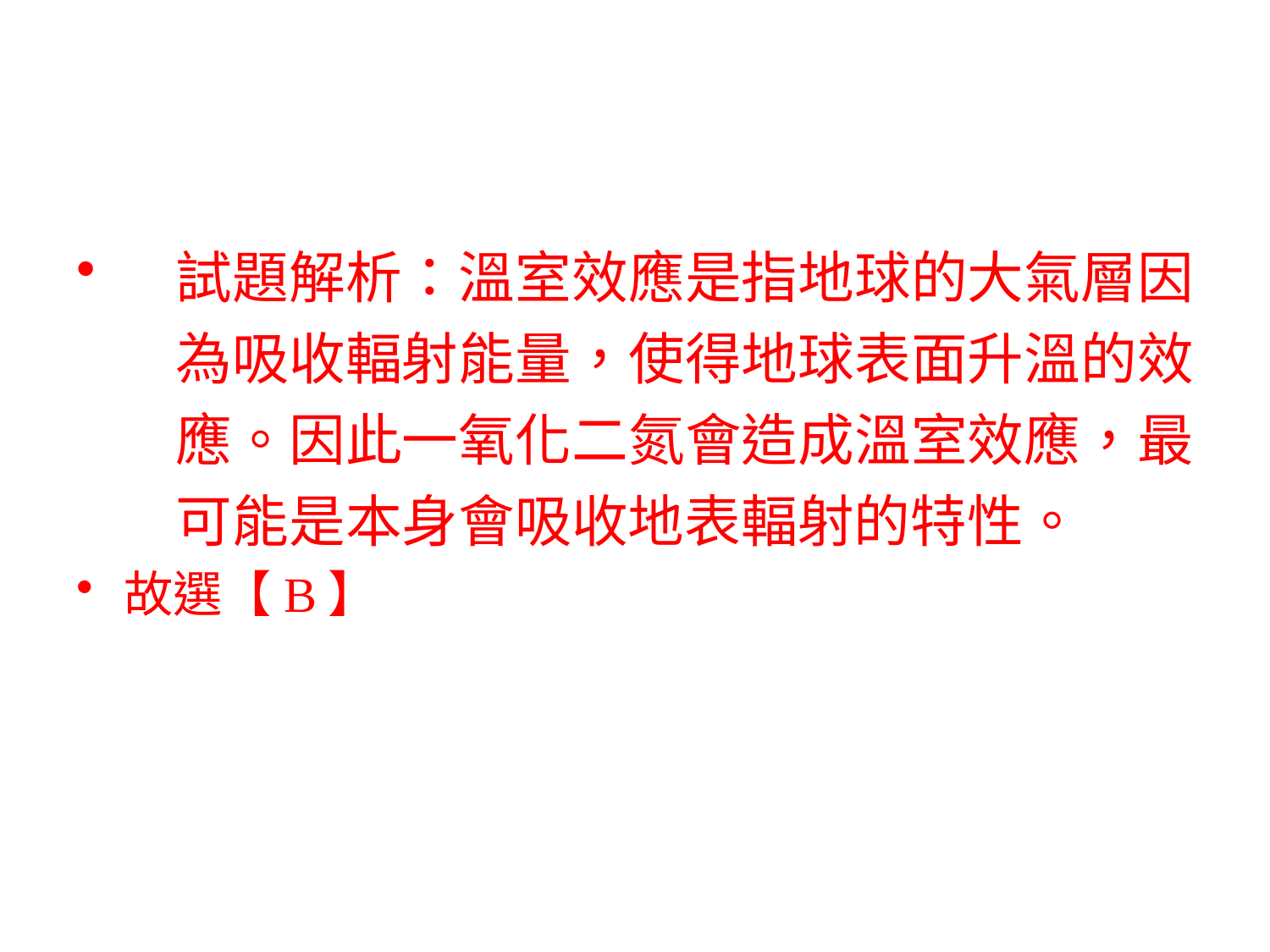

#
試題解析：溫室效應是指地球的大氣層因為吸收輻射能量，使得地球表面升溫的效應。因此一氧化二氮會造成溫室效應，最可能是本身會吸收地表輻射的特性。
故選【B】